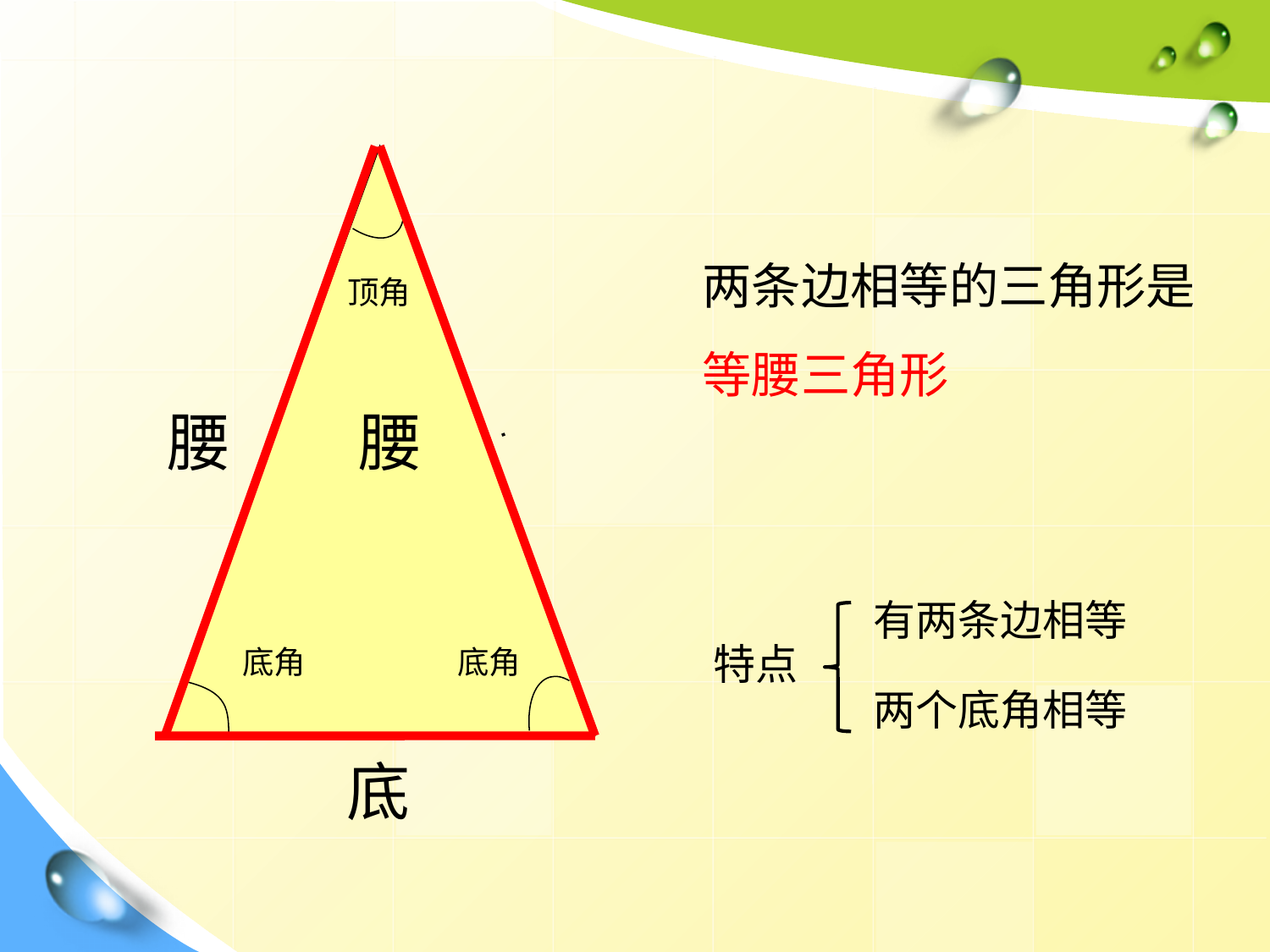

·

两条边相等的三角形是等腰三角形
顶角

腰         腰
有两条边相等

特点
底角

底角
两个底角相等

 底